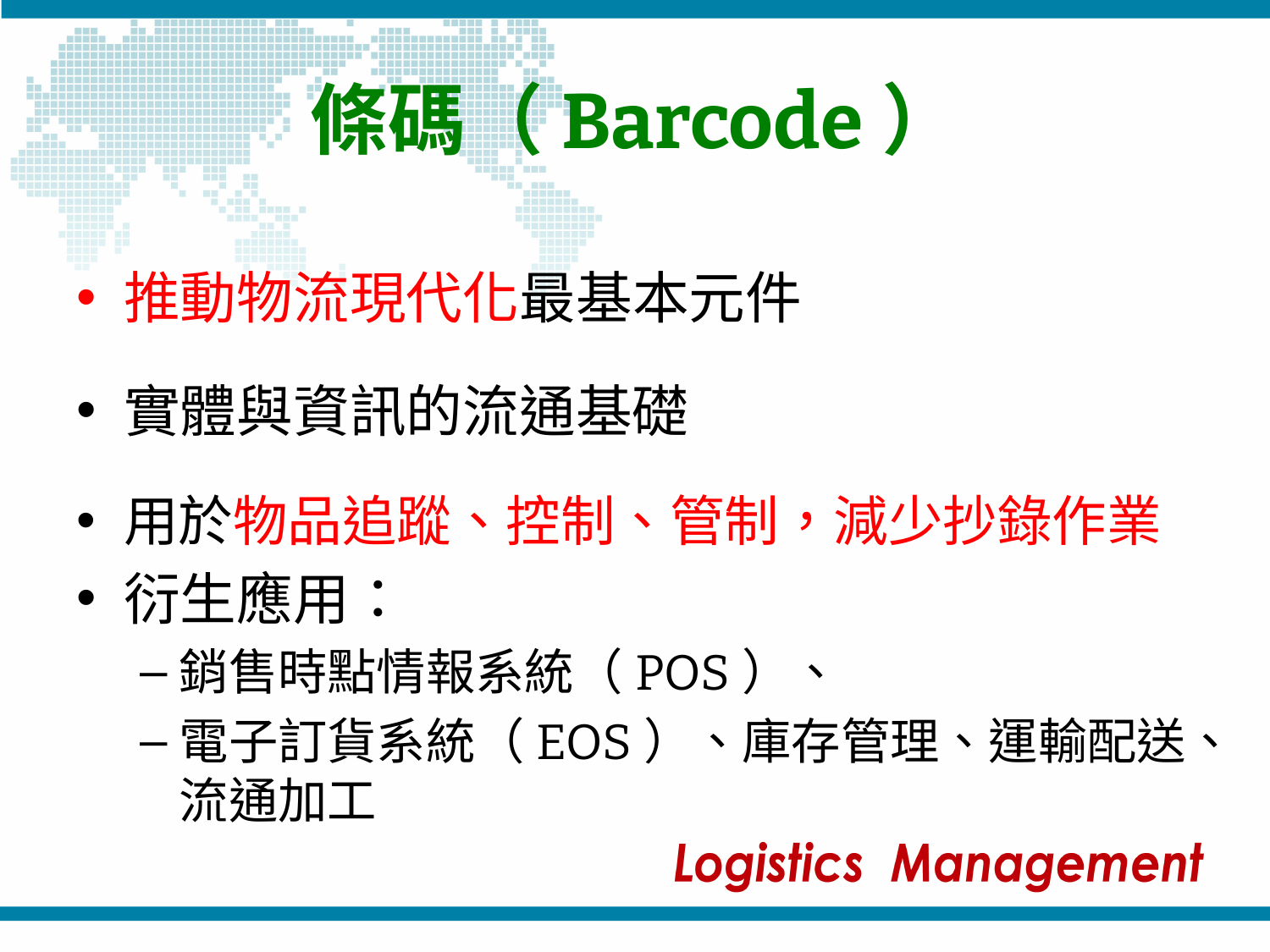

# 條碼（Barcode）
推動物流現代化最基本元件
實體與資訊的流通基礎
用於物品追蹤、控制、管制，減少抄錄作業
衍生應用：
銷售時點情報系統（POS）、
電子訂貨系統（EOS）、庫存管理、運輸配送、流通加工